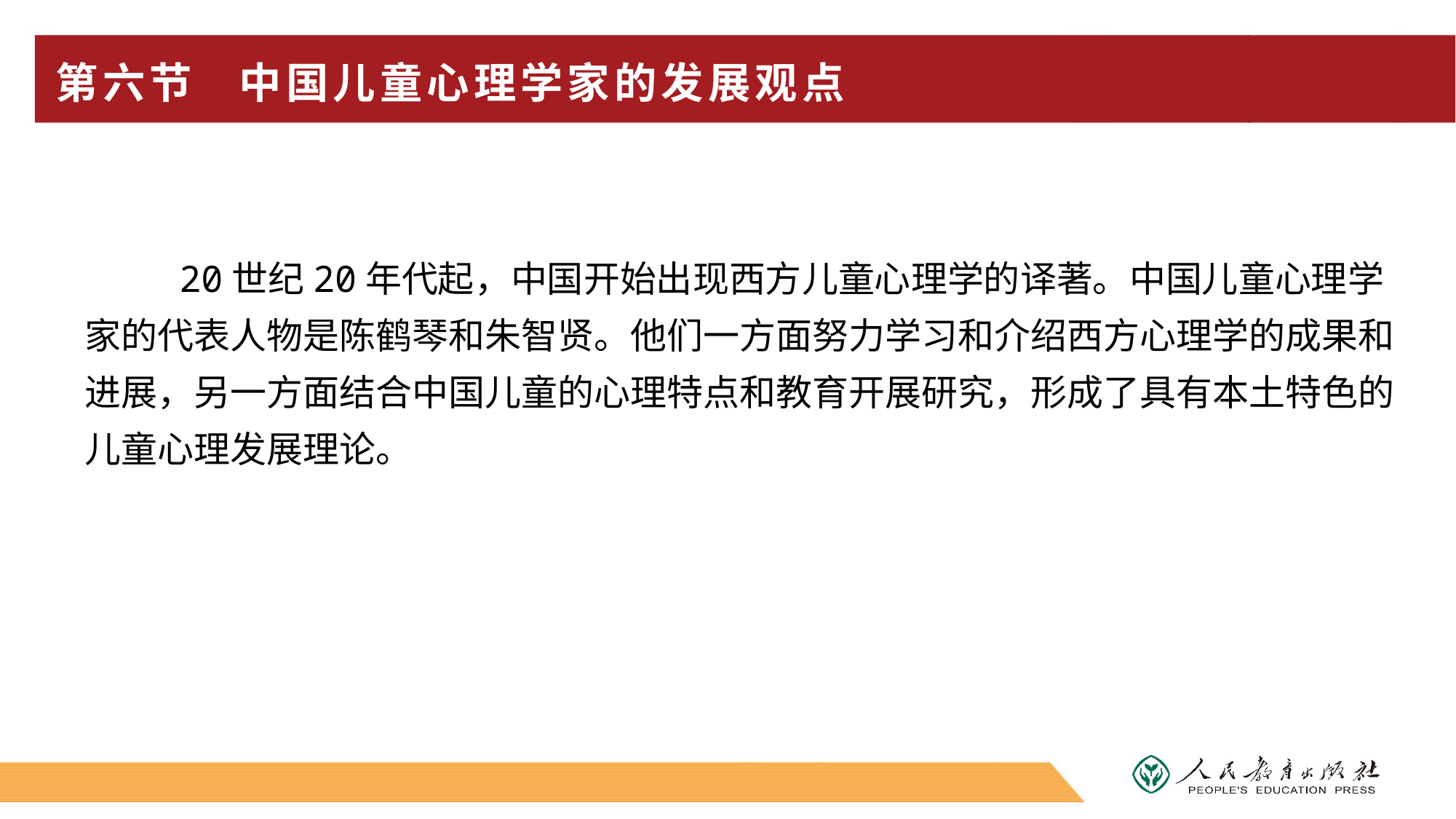

# 第六节   中国儿童心理学家的发展观点

 20世纪20年代起，中国开始出现西方儿童心理学的译著。中国儿童心理学家的代表人物是陈鹤琴和朱智贤。他们一方面努力学习和介绍西方心理学的成果和进展，另一方面结合中国儿童的心理特点和教育开展研究，形成了具有本土特色的儿童心理发展理论。